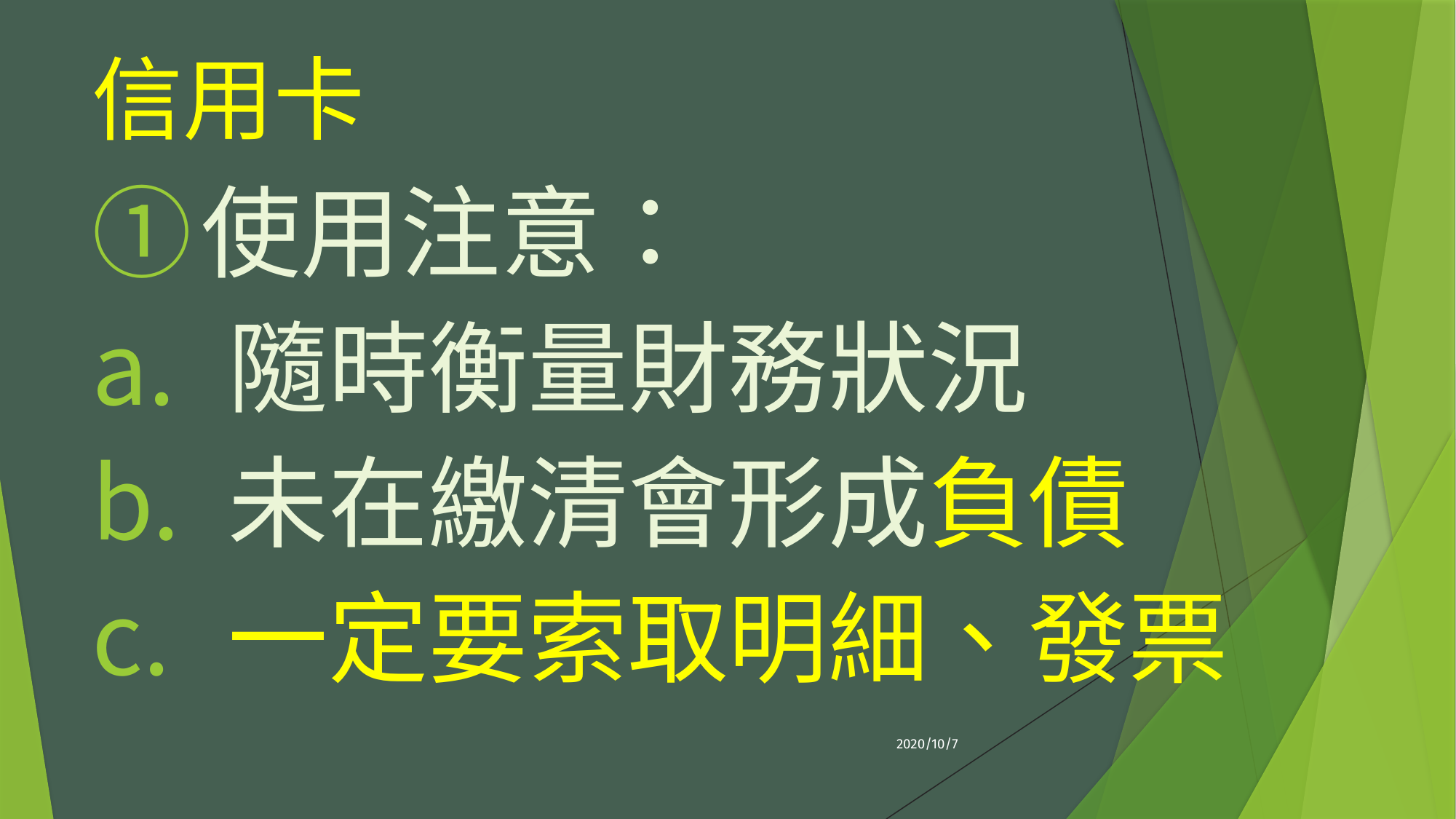

# 信用卡
使用注意：
隨時衡量財務狀況
未在繳清會形成負債
一定要索取明細、發票
2020/10/7